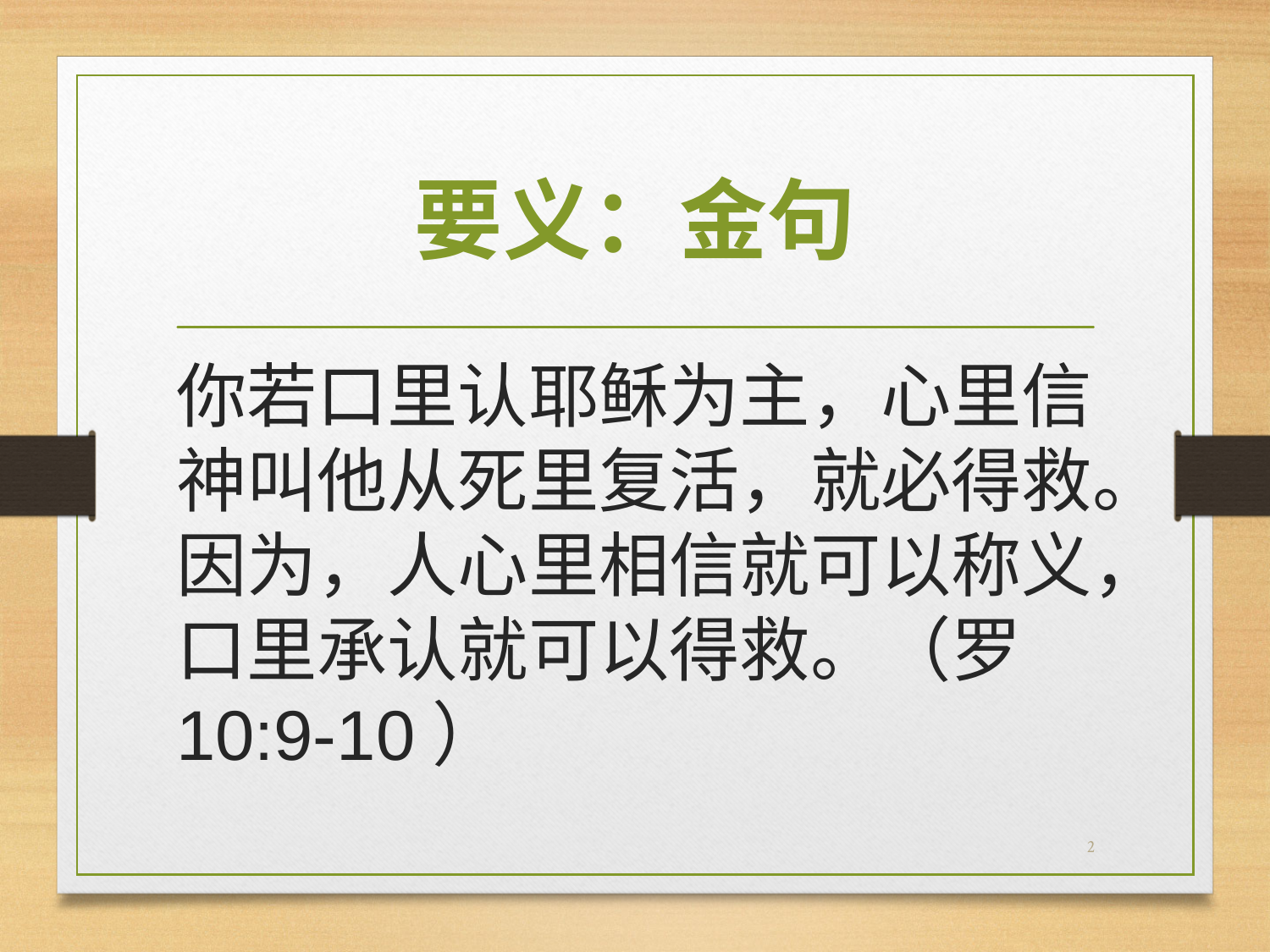

# 要义：金句
你若口里认耶稣为主，心里信神叫他从死里复活，就必得救。因为，人心里相信就可以称义，口里承认就可以得救。（罗10:9-10）
2